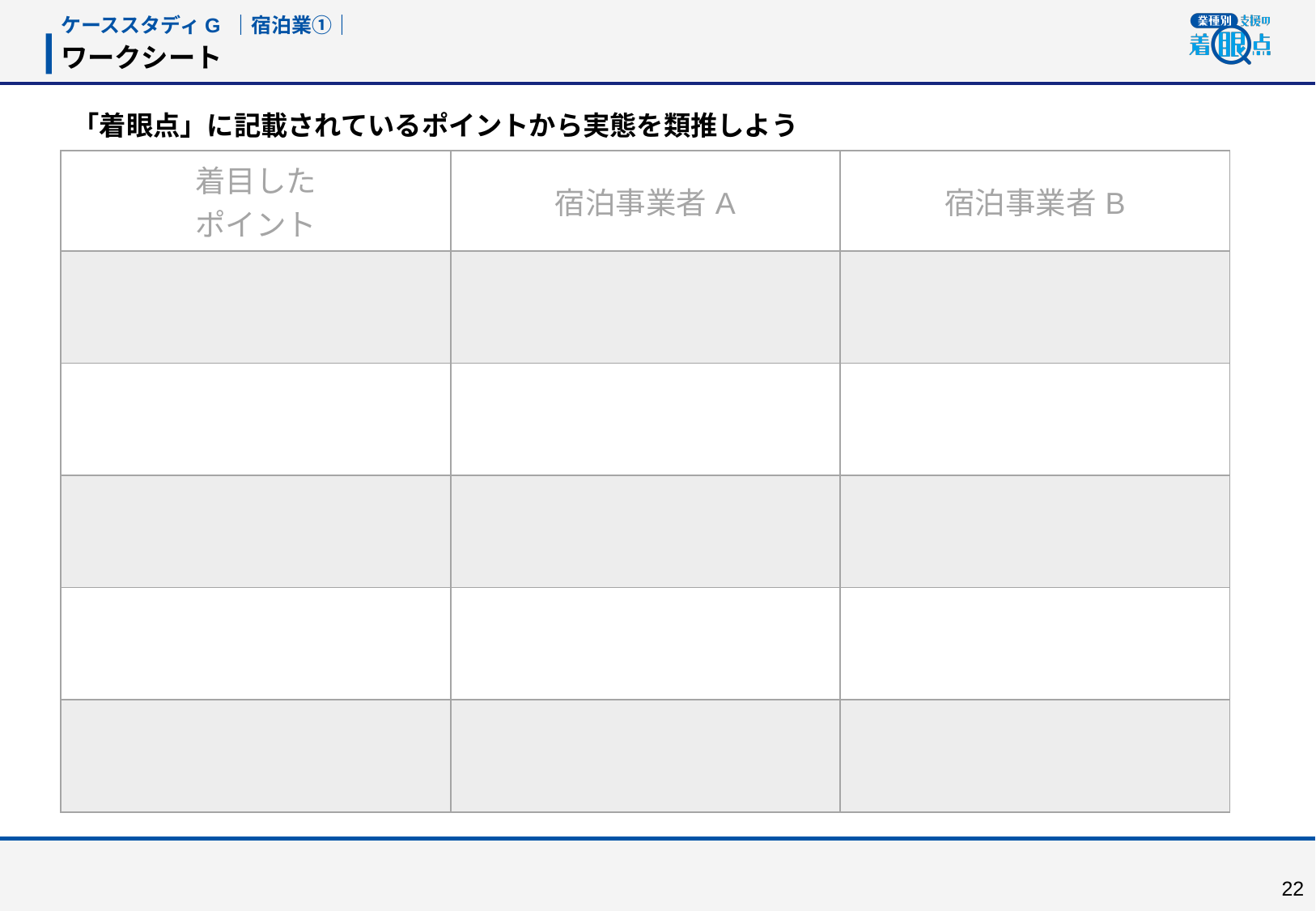

ケーススタディG ｜宿泊業①｜
ワークシート
「着眼点」に記載されているポイントから実態を類推しよう
| 着目した ポイント | 宿泊事業者A | 宿泊事業者B |
| --- | --- | --- |
|  |  |  |
|  |  |  |
|  |  |  |
|  |  |  |
|  |  |  |
22